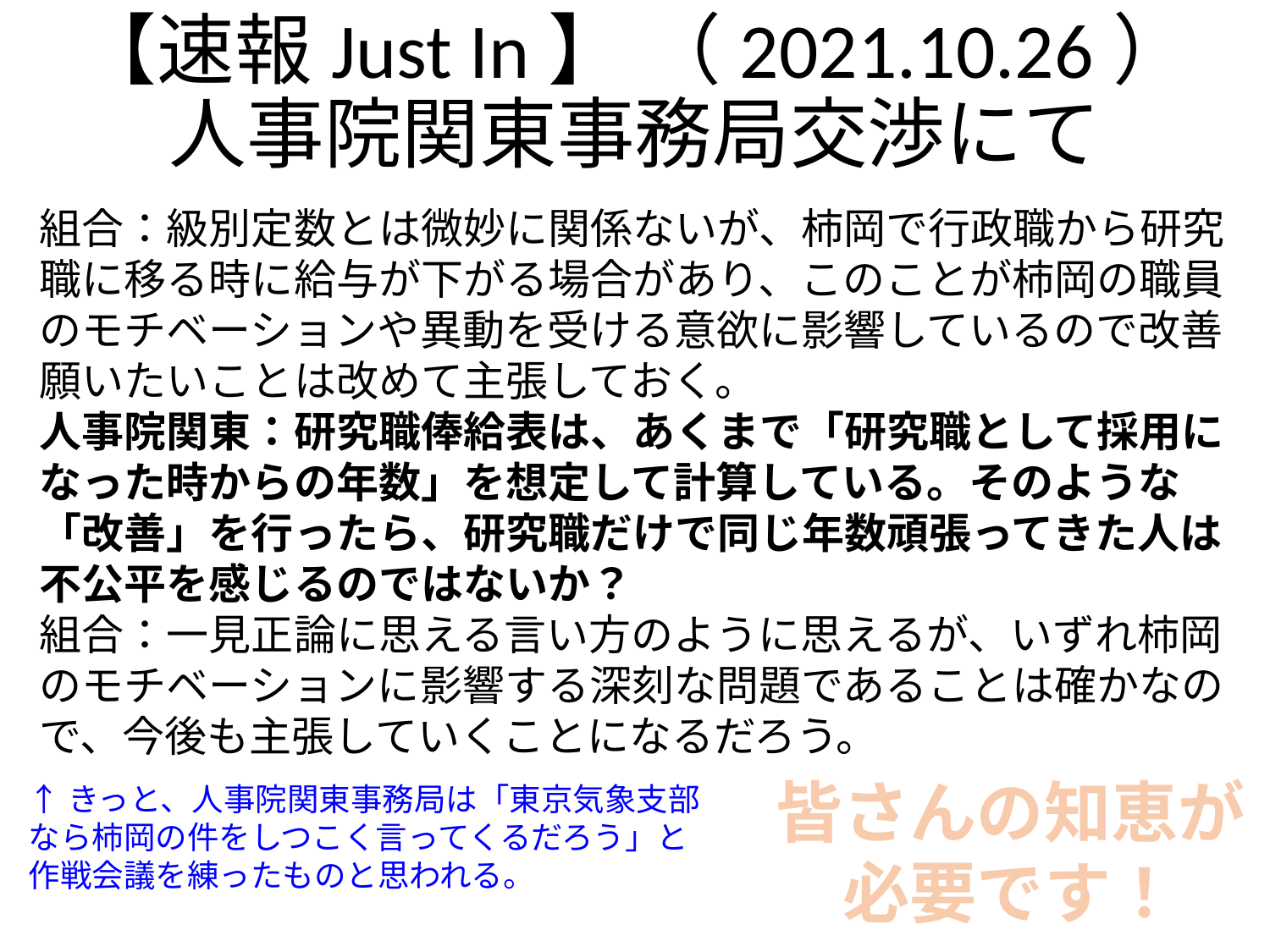

# 【速報Just In】 （2021.10.26） 人事院関東事務局交渉にて
組合：級別定数とは微妙に関係ないが、柿岡で行政職から研究職に移る時に給与が下がる場合があり、このことが柿岡の職員のモチベーションや異動を受ける意欲に影響しているので改善願いたいことは改めて主張しておく。
人事院関東：研究職俸給表は、あくまで「研究職として採用になった時からの年数」を想定して計算している。そのような「改善」を行ったら、研究職だけで同じ年数頑張ってきた人は不公平を感じるのではないか？
組合：一見正論に思える言い方のように思えるが、いずれ柿岡のモチベーションに影響する深刻な問題であることは確かなので、今後も主張していくことになるだろう。
皆さんの知恵が
必要です！
↑きっと、人事院関東事務局は「東京気象支部なら柿岡の件をしつこく言ってくるだろう」と作戦会議を練ったものと思われる。